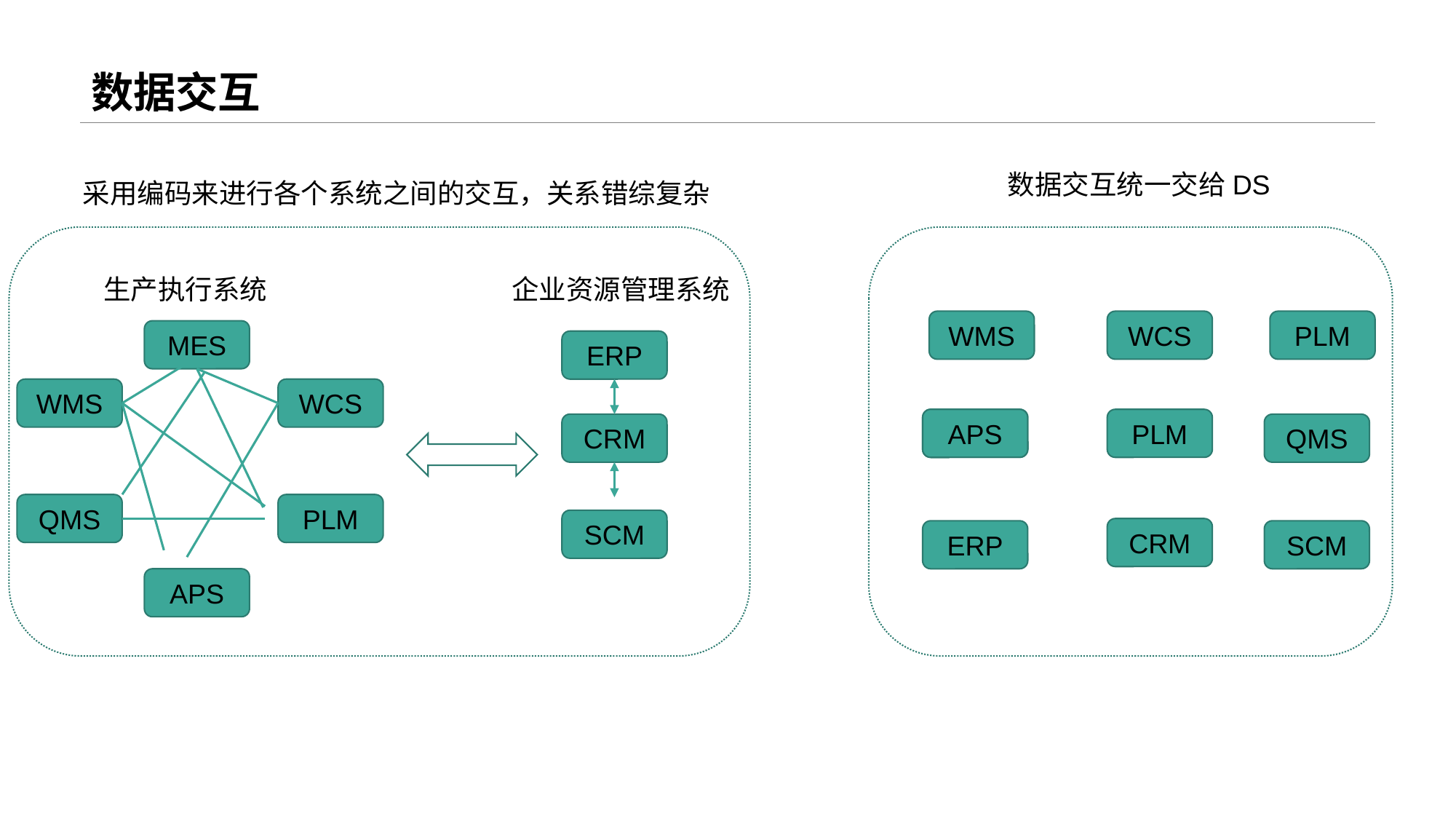

# 数据交互
数据交互统一交给DS
采用编码来进行各个系统之间的交互，关系错综复杂

生产执行系统
企业资源管理系统
MES
ERP
WMS
WCS
CRM

QMS
PLM
SCM
APS
WMS
WCS
PLM
WMS
APS
PLM
QMS
CRM
SCM
ERP
10